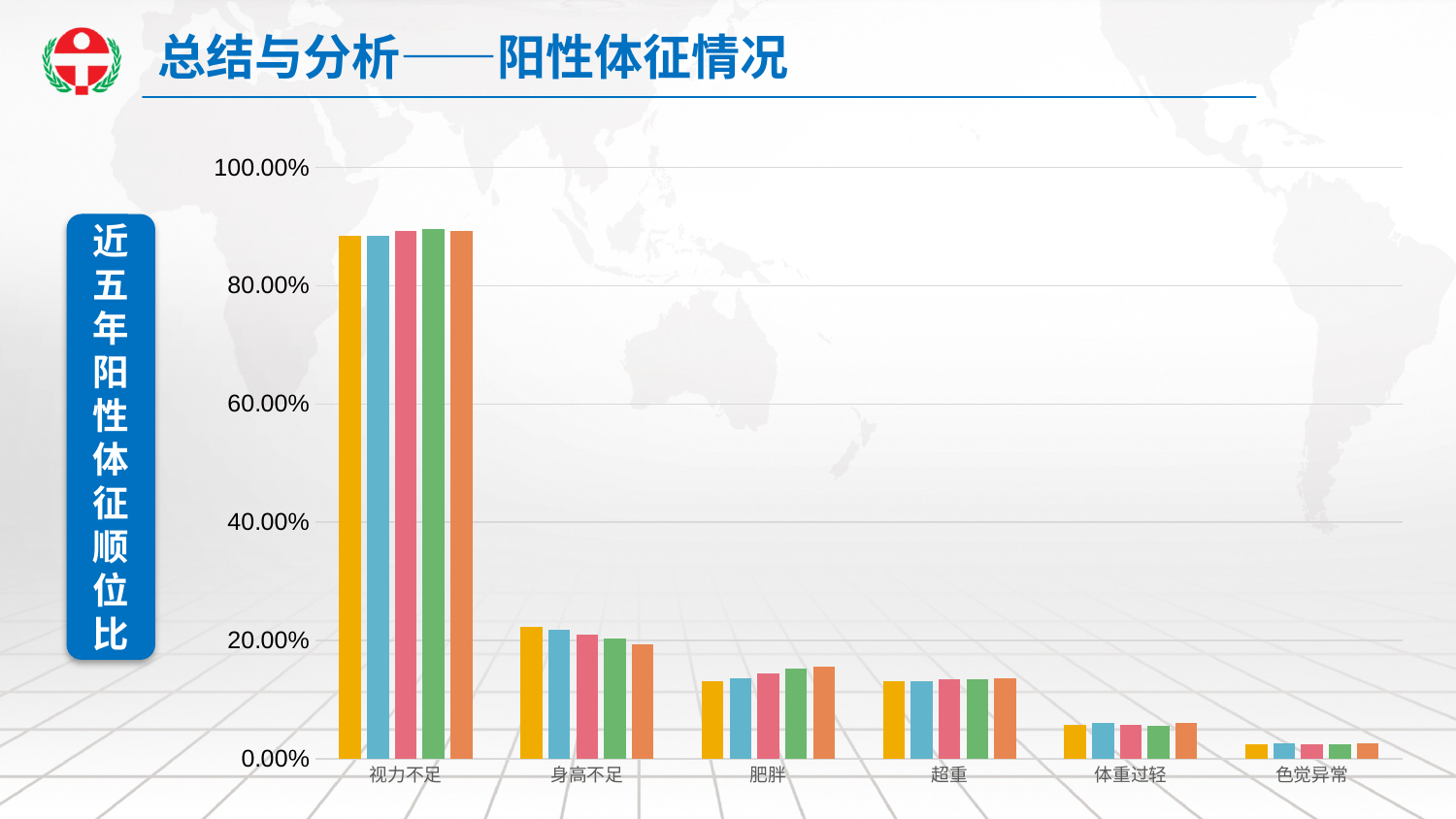

总结与分析——阳性体征情况

### Chart

| Category | 2013年 | 2014年 | 2015年 | 2016年 | 2017年 |
|---|---|---|---|---|---|
| 视力不足 | 0.8847 | 0.8844 | 0.8927 | 0.8964 | 0.8929 |
| 身高不足 | 0.2238 | 0.21880000000000008 | 0.20970000000000008 | 0.203 | 0.1942 |
| 肥胖 | 0.1313 | 0.1358 | 0.14450000000000007 | 0.15230000000000007 | 0.15600000000000008 |
| 超重 | 0.1322 | 0.1319 | 0.1351 | 0.1352 | 0.1366 |
| 体重过轻 | 0.05810000000000001 | 0.06010000000000002 | 0.057900000000000014 | 0.05640000000000001 | 0.06100000000000001 |
| 色觉异常 | 0.0248 | 0.0261 | 0.024900000000000002 | 0.0253 | 0.025800000000000014 |
近五年阳性体征顺位比